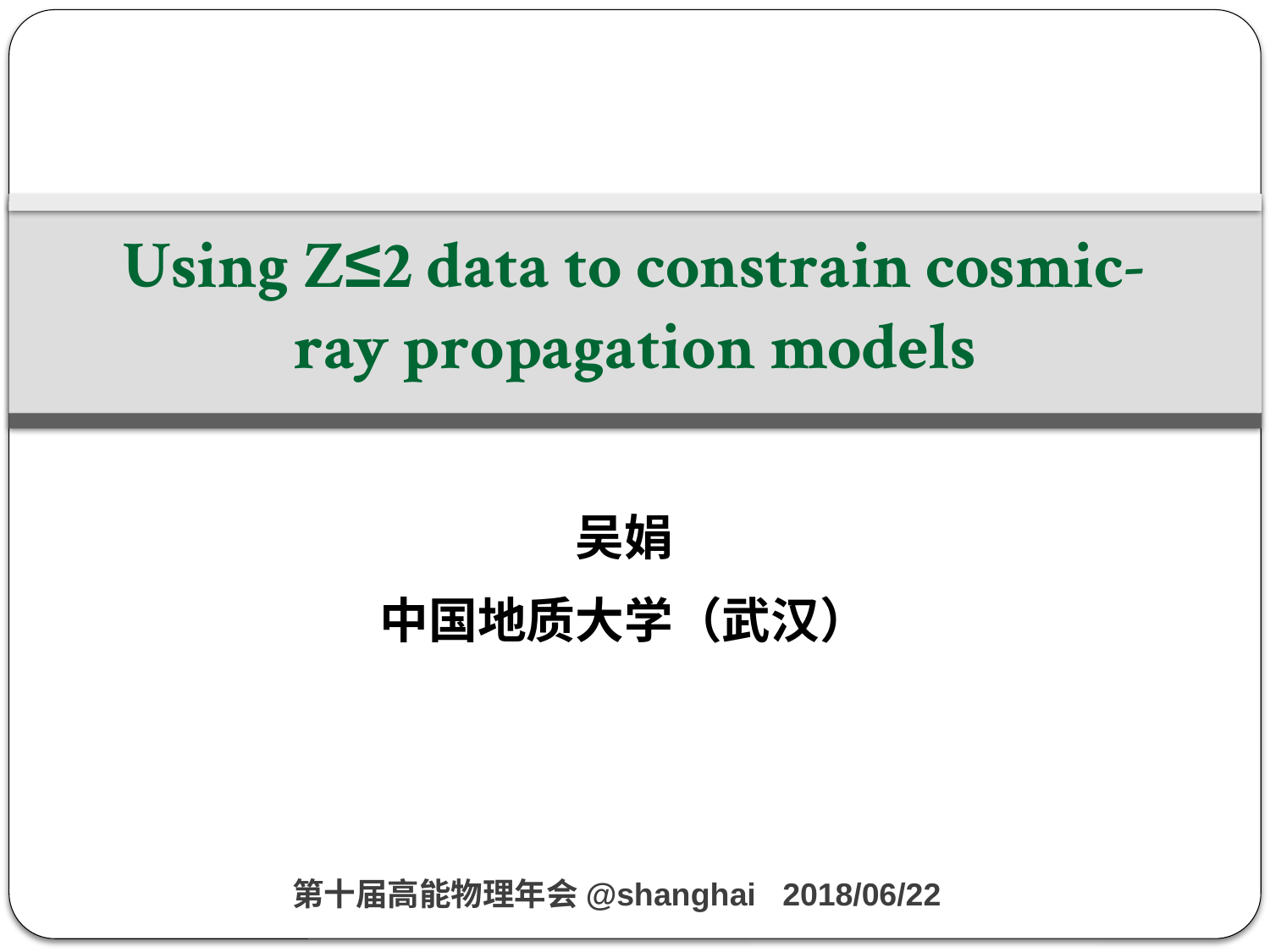

# Using Z≤2 data to constrain cosmic-ray propagation models
吴娟
中国地质大学（武汉）
第十届高能物理年会@shanghai   2018/06/22